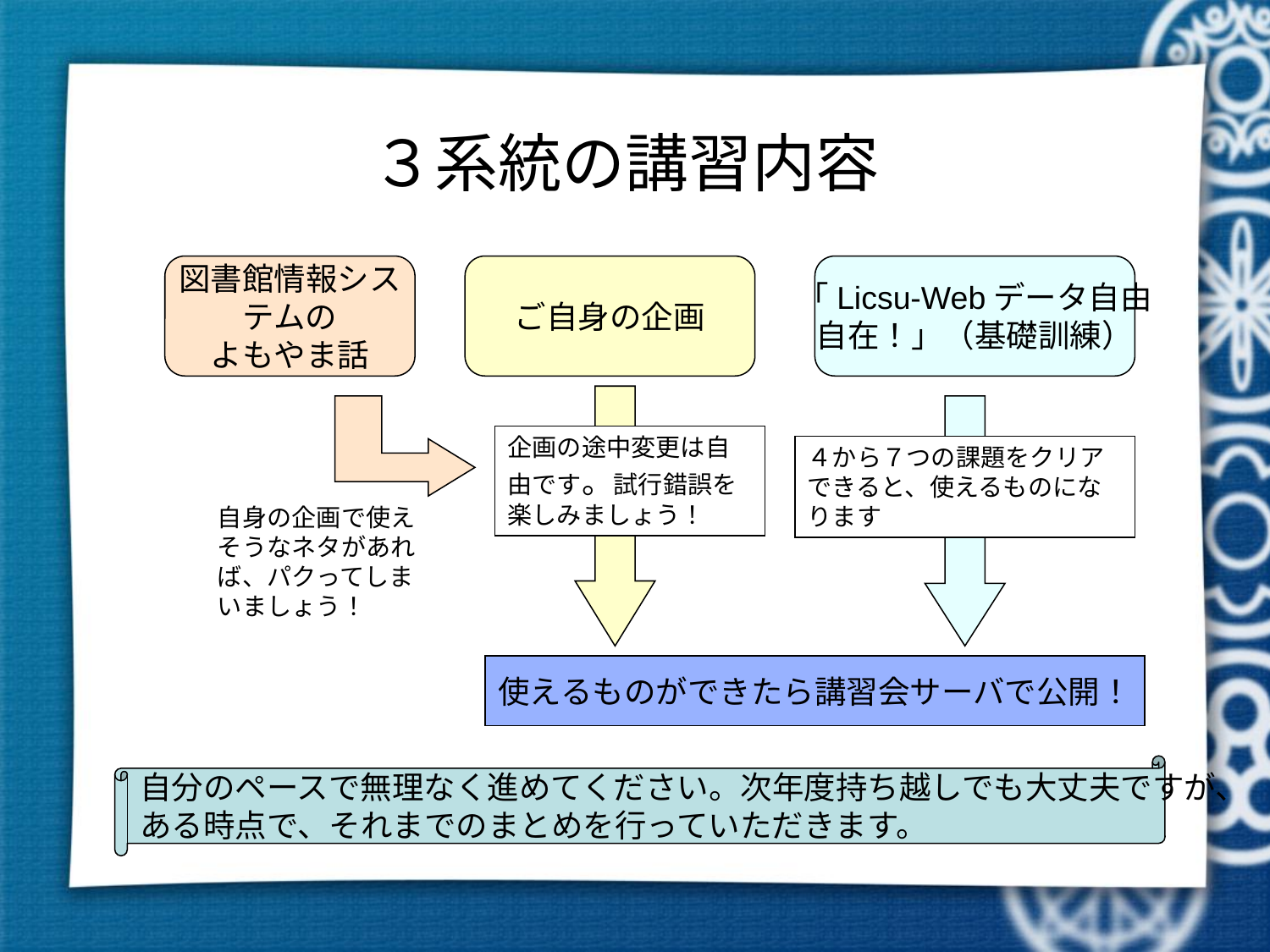

# ３系統の講習内容
図書館情報シス
テムの
よもやま話
ご自身の企画
「Licsu-Webデータ自由
自在！」（基礎訓練）

企画の途中変更は自由です。試行錯誤を楽しみましょう！
４から７つの課題をクリアできると、使えるものになります
自身の企画で使えそうなネタがあれば、パクってしまいましょう！
使えるものができたら講習会サーバで公開！
自分のペースで無理なく進めてください。次年度持ち越しでも大丈夫ですが、
ある時点で、それまでのまとめを行っていただきます。